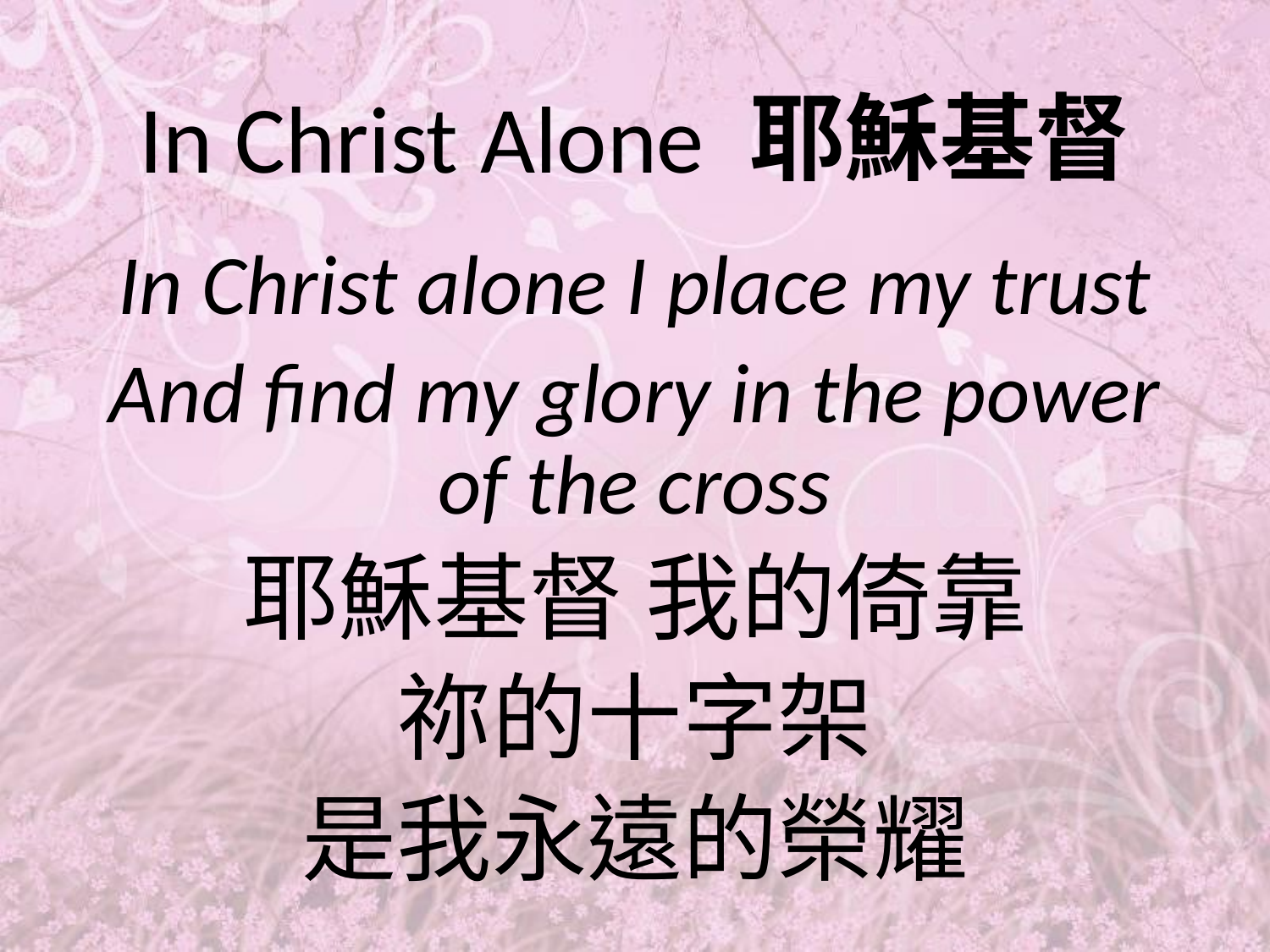

# In Christ Alone 耶穌基督
In Christ alone I place my trust
And find my glory in the power of the cross
耶穌基督 我的倚靠
祢的十字架
是我永遠的榮耀